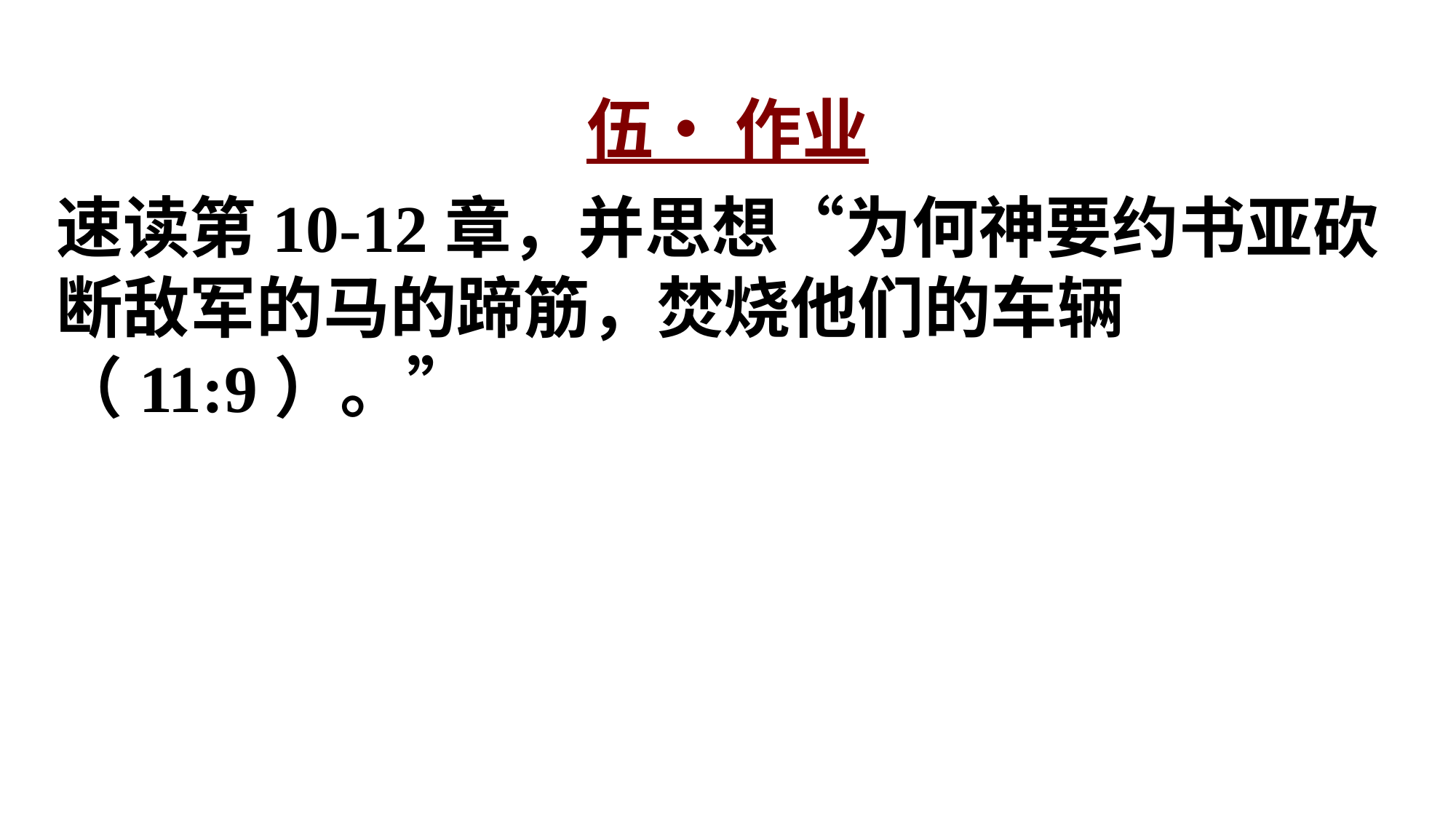

伍‧ 作业
速读第10-12章，并思想“为何神要约书亚砍断敌军的马的蹄筋，焚烧他们的车辆（11:9）。”